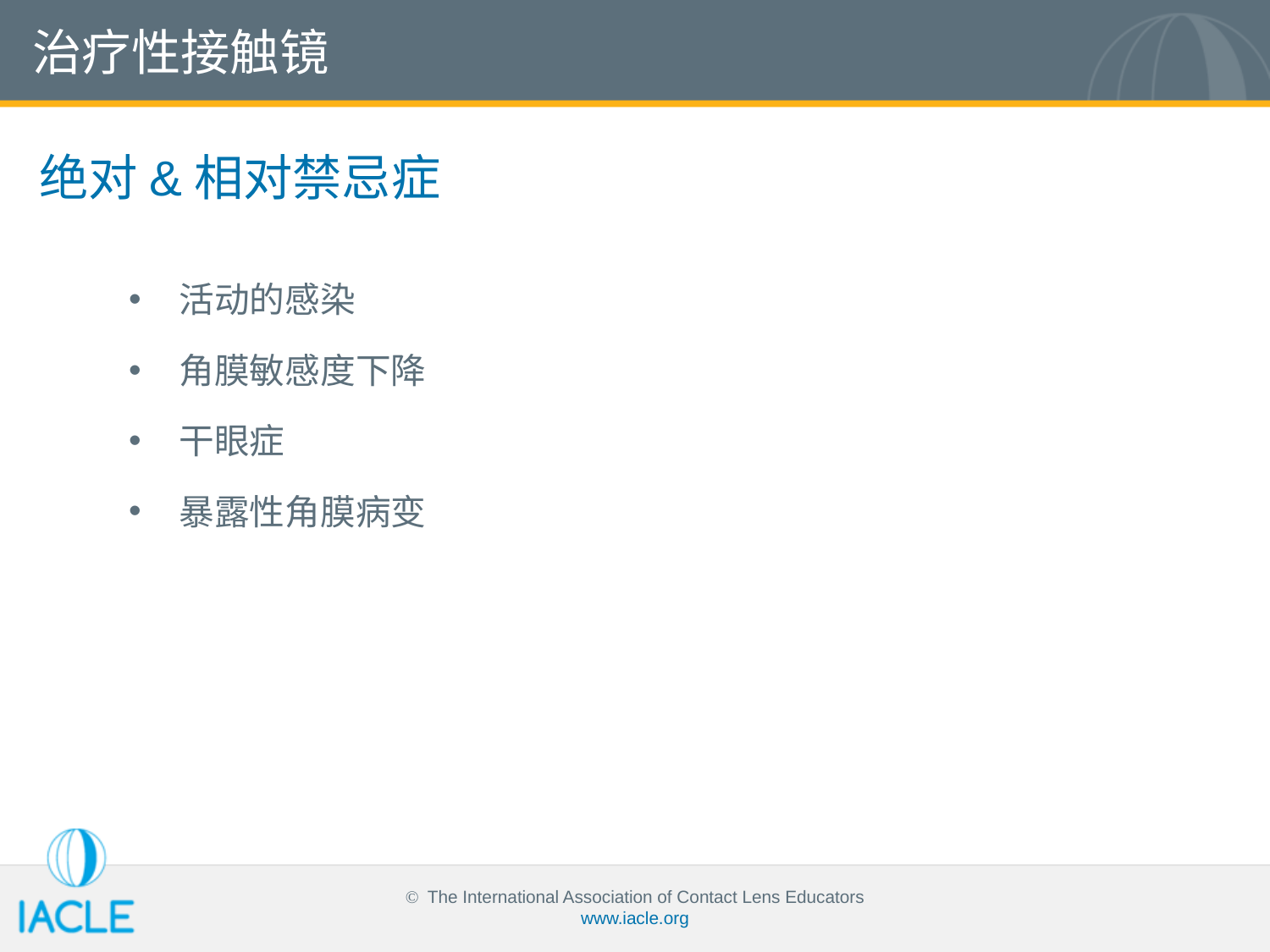

治疗性接触镜
绝对&相对禁忌症
活动的感染
角膜敏感度下降
干眼症
暴露性角膜病变